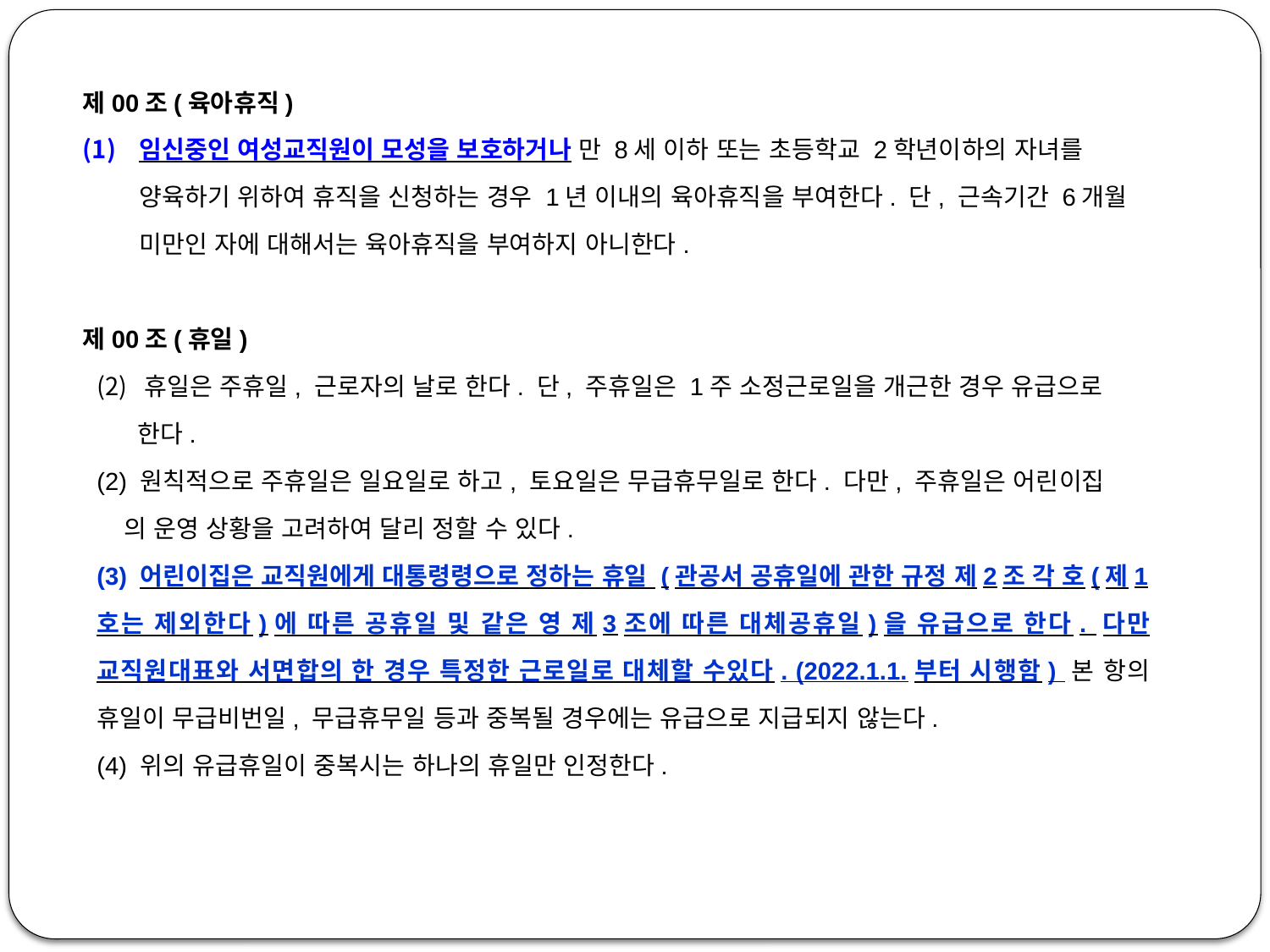

제00조(육아휴직)
임신중인 여성교직원이 모성을 보호하거나 만 8세 이하 또는 초등학교 2학년이하의 자녀를 양육하기 위하여 휴직을 신청하는 경우 1년 이내의 육아휴직을 부여한다. 단, 근속기간 6개월 미만인 자에 대해서는 육아휴직을 부여하지 아니한다.

제00조(휴일)
휴일은 주휴일, 근로자의 날로 한다. 단, 주휴일은 1주 소정근로일을 개근한 경우 유급으로
     한다.
(2) 원칙적으로 주휴일은 일요일로 하고, 토요일은 무급휴무일로 한다. 다만, 주휴일은 어린이집
   의 운영 상황을 고려하여 달리 정할 수 있다.
(3) 어린이집은 교직원에게 대통령령으로 정하는 휴일 (관공서 공휴일에 관한 규정 제2조 각 호(제1호는 제외한다)에 따른 공휴일 및 같은 영 제3조에 따른 대체공휴일)을 유급으로 한다. 다만 교직원대표와 서면합의 한 경우 특정한 근로일로 대체할 수있다. (2022.1.1.부터 시행함) 본 항의 휴일이 무급비번일, 무급휴무일 등과 중복될 경우에는 유급으로 지급되지 않는다.
(4) 위의 유급휴일이 중복시는 하나의 휴일만 인정한다.